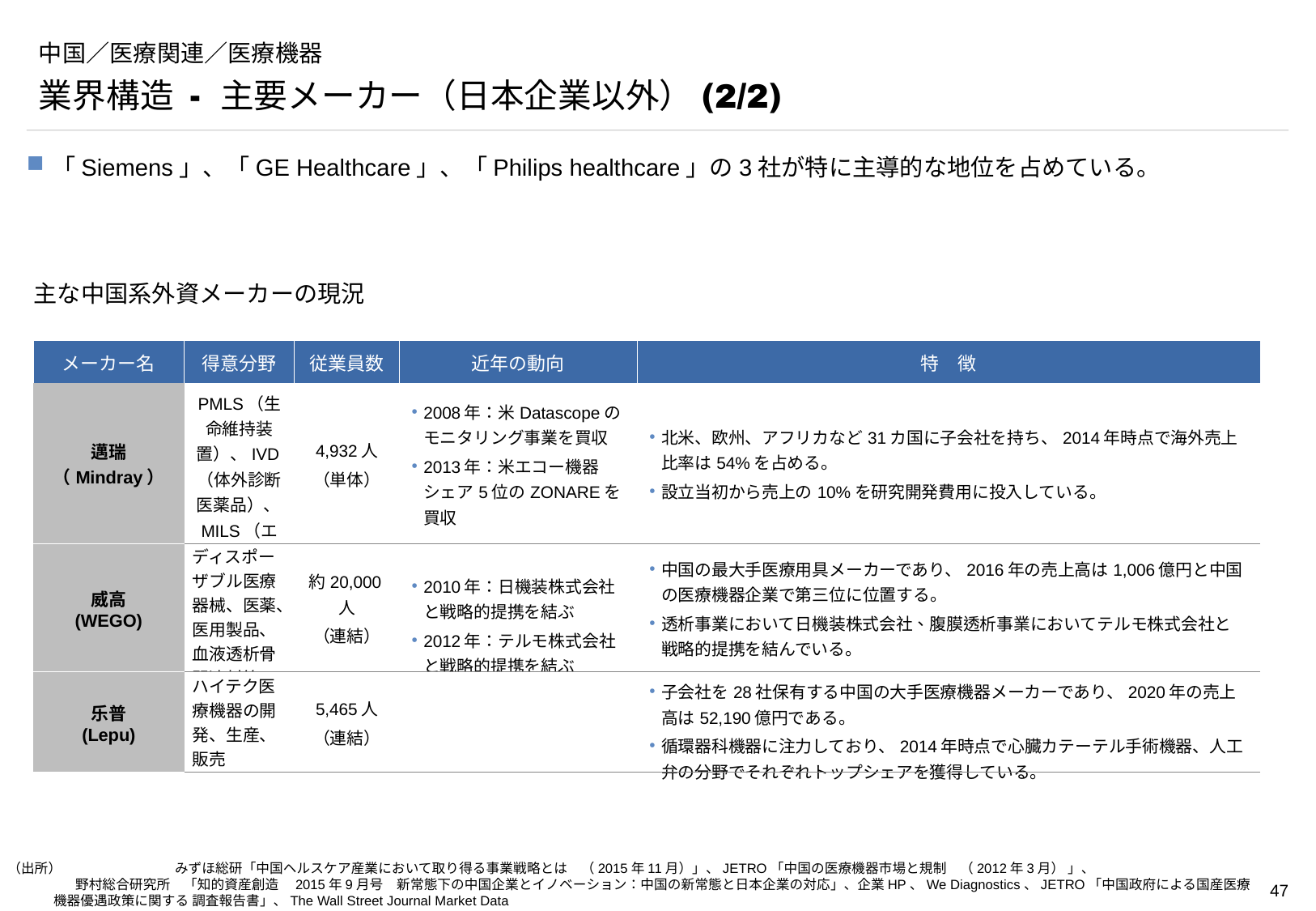

# 中国／医療関連／医療機器
業界構造 - 主要メーカー（日本企業以外）(2/2)
「Siemens」、「GE Healthcare」、「Philips healthcare」の3社が特に主導的な地位を占めている。
主な中国系外資メーカーの現況
| メーカー名 | 得意分野 | 従業員数 | 近年の動向 | 特　徴 |
| --- | --- | --- | --- | --- |
| 邁瑞 （Mindray） | PMLS（生命維持装置）、IVD（体外診断医薬品）、MILS（エコー） | 4,932人 （単体） | 2008年：米Datascopeのモニタリング事業を買収 2013年：米エコー機器シェア5位のZONAREを買収 | 北米、欧州、アフリカなど31カ国に子会社を持ち、2014年時点で海外売上比率は54%を占める。 設立当初から売上の10%を研究開発費用に投入している。 |
| 威高 (WEGO) | ディスポーザブル医療器械、医薬、医用製品、血液透析骨関連材等 | 約20,000人 （連結） | 2010年：日機装株式会社と戦略的提携を結ぶ 2012年：テルモ株式会社と戦略的提携を結ぶ | 中国の最大手医療用具メーカーであり、2016年の売上高は1,006億円と中国の医療機器企業で第三位に位置する。 透析事業において日機装株式会社、腹膜透析事業においてテルモ株式会社と戦略的提携を結んでいる。 |
| 乐普 (Lepu) | ハイテク医療機器の開発、生産、販売 | 5,465人 （連結） |  | 子会社を28社保有する中国の大手医療機器メーカーであり、2020年の売上高は52,190億円である。 循環器科機器に注力しており、2014年時点で心臓カテーテル手術機器、人工弁の分野でそれぞれトップシェアを獲得している。 |
（出所）	みずほ総研「中国ヘルスケア産業において取り得る事業戦略とは　（2015年11月）」、JETRO「中国の医療機器市場と規制　（2012年3月） 」、
　　　　　野村総合研究所　「知的資産創造　2015年9月号　新常態下の中国企業とイノベーション：中国の新常態と日本企業の対応」、企業HP、We Diagnostics、JETRO「中国政府による国産医療機器優遇政策に関する 調査報告書」、The Wall Street Journal Market Data